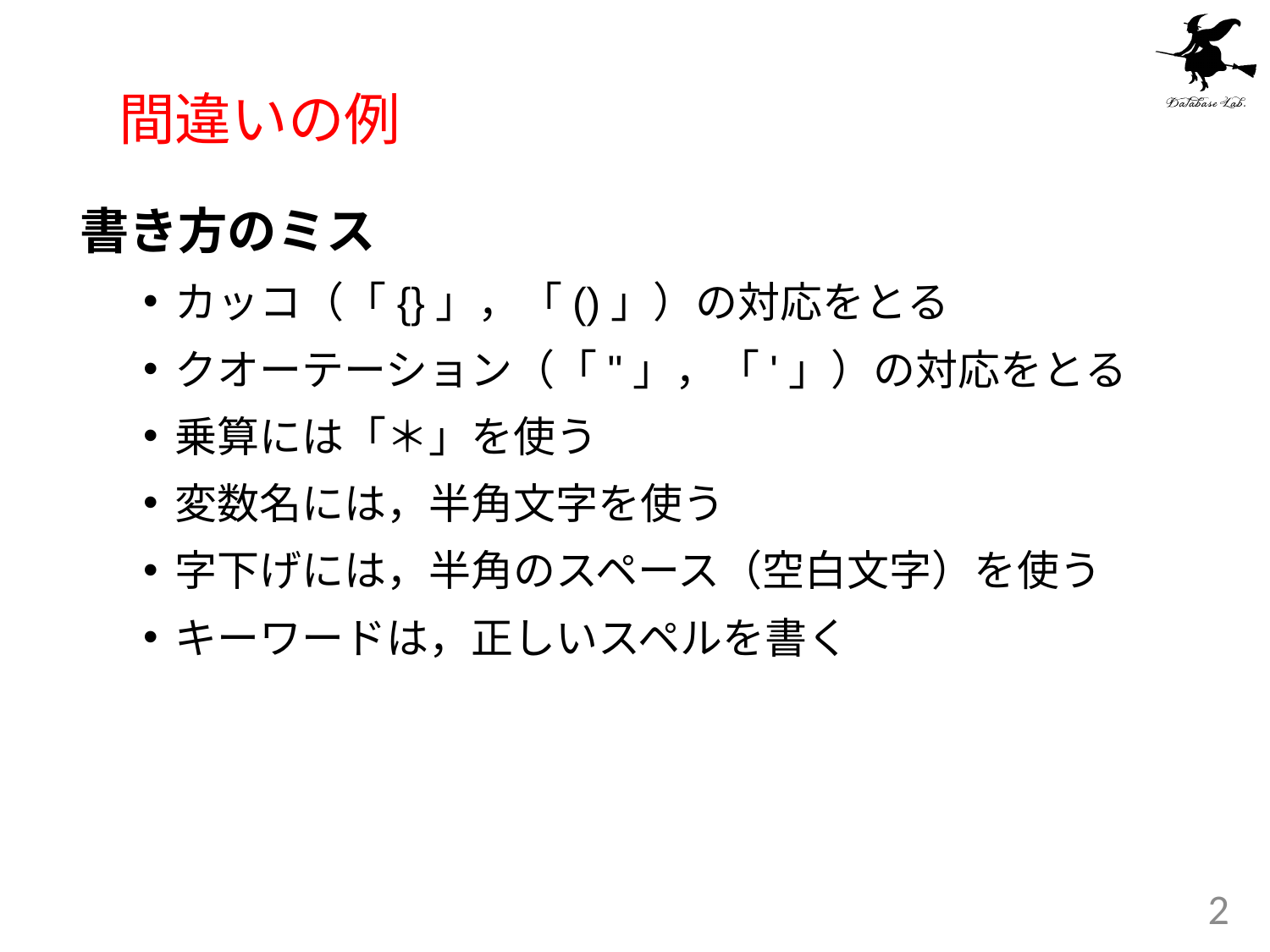

# 間違いの例
書き方のミス
カッコ（「{}」，「()」）の対応をとる
クオーテーション（「"」，「'」）の対応をとる
乗算には「＊」を使う
変数名には，半角文字を使う
字下げには，半角のスペース（空白文字）を使う
キーワードは，正しいスペルを書く
2